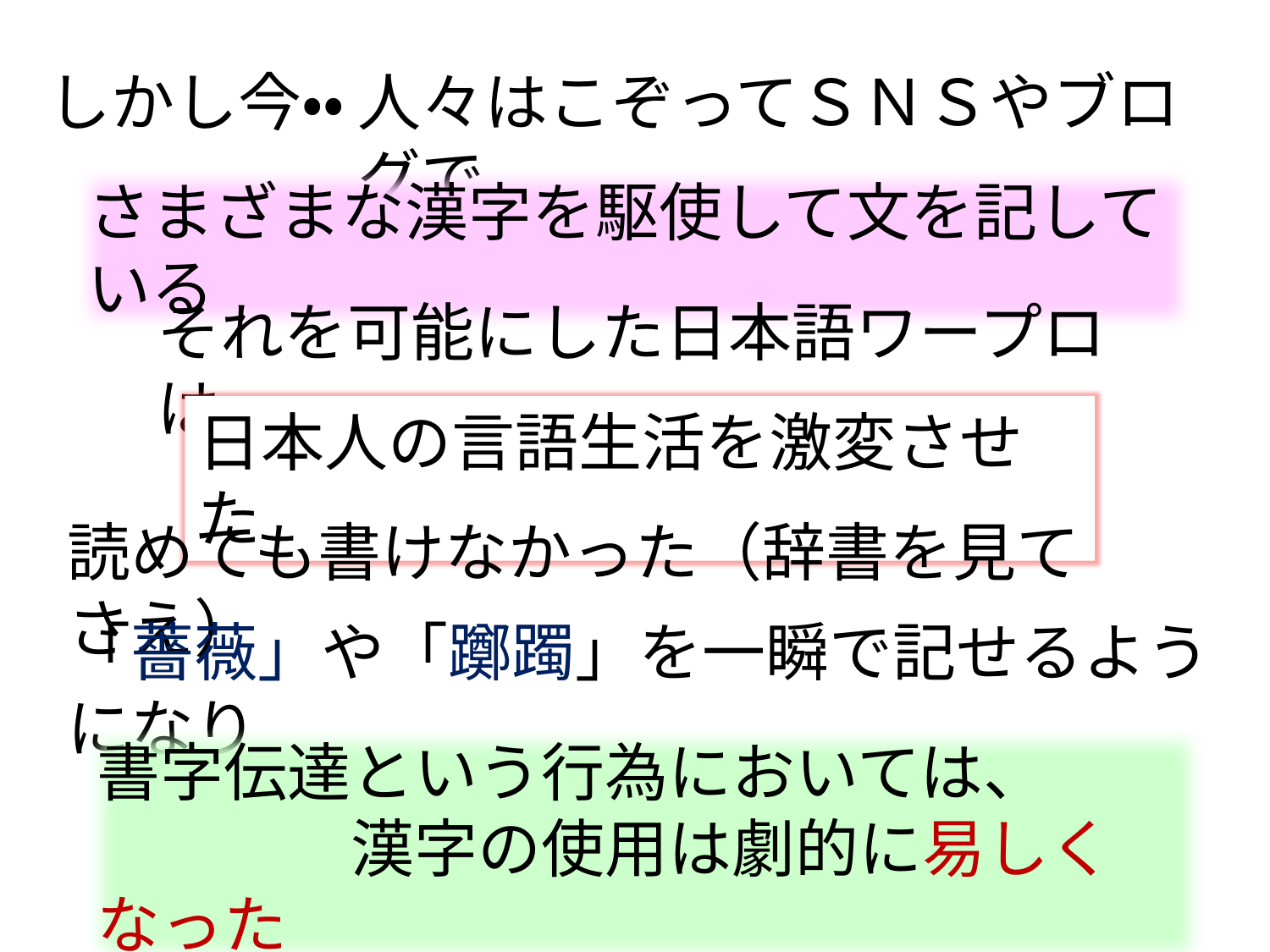

しかし今・・
人々はこぞってＳＮＳやブログで
さまざまな漢字を駆使して文を記している
それを可能にした日本語ワープロは
日本人の言語生活を激変させた
読めても書けなかった（辞書を見てさえ）
「薔薇」や「躑躅」を一瞬で記せるようになり
書字伝達という行為においては、
　　　　漢字の使用は劇的に易しくなった